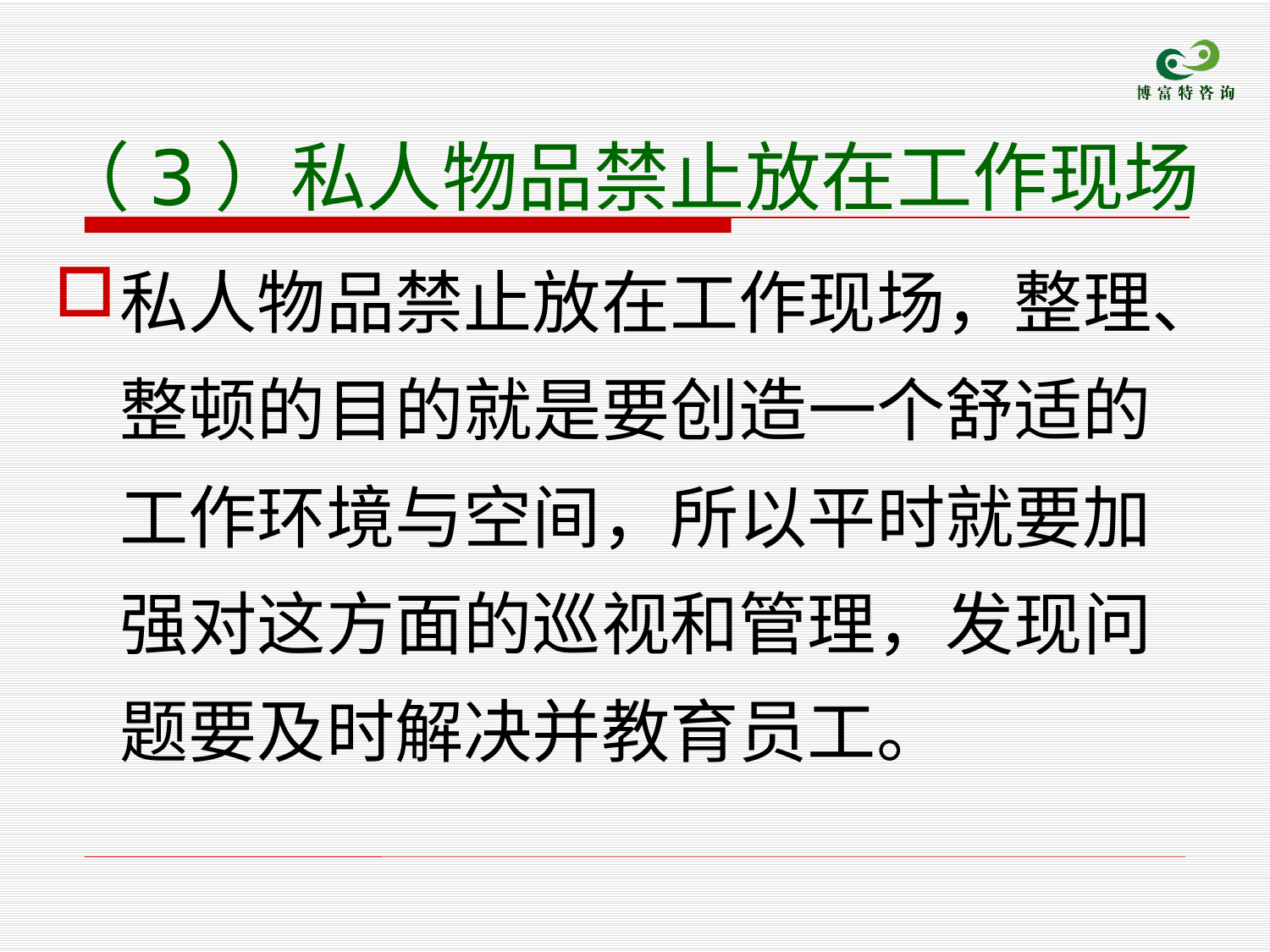

（3）私人物品禁止放在工作现场
私人物品禁止放在工作现场，整理、整顿的目的就是要创造一个舒适的工作环境与空间，所以平时就要加强对这方面的巡视和管理，发现问题要及时解决并教育员工。
704